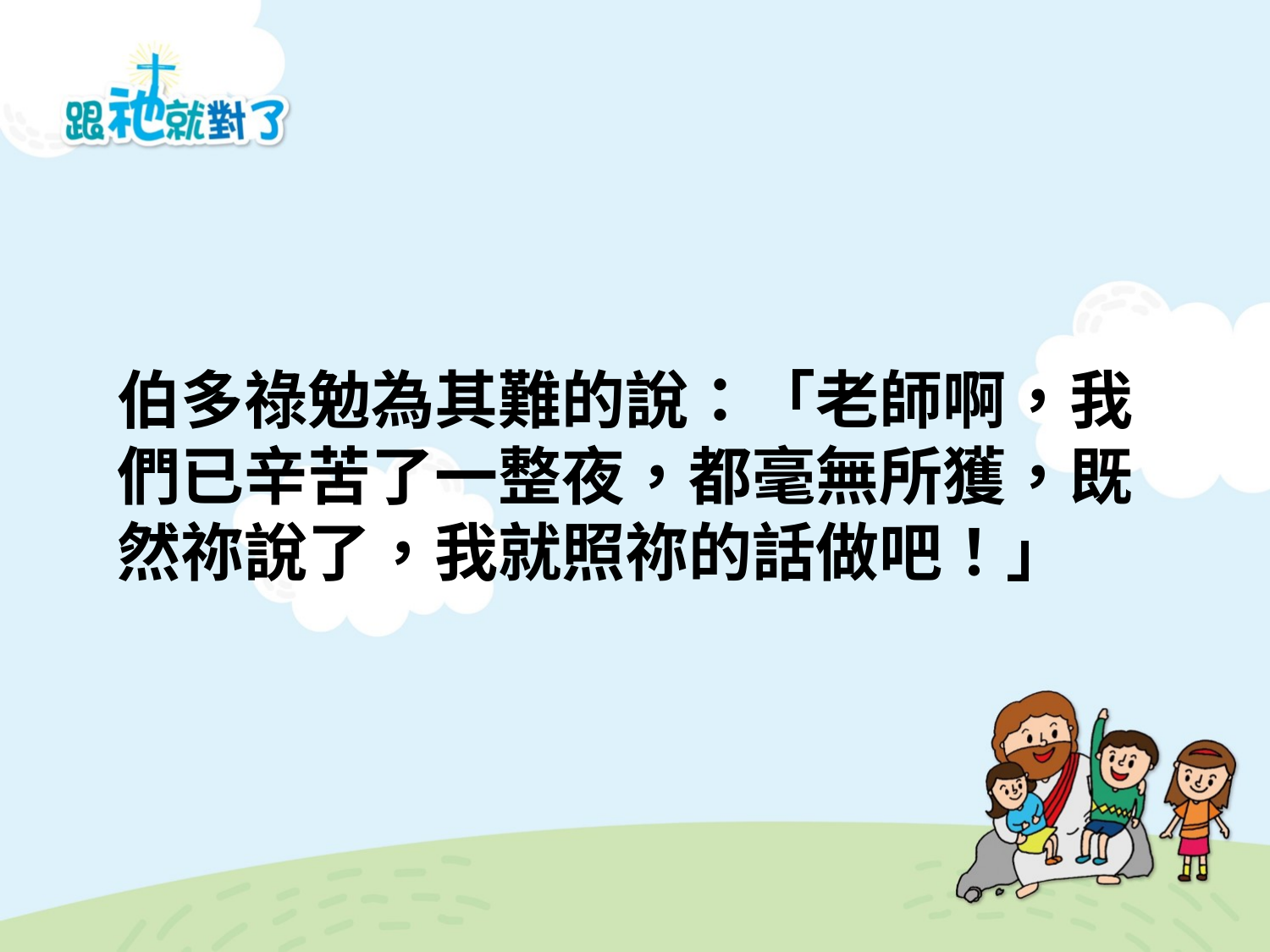

伯多祿勉為其難的說：「老師啊，我們已辛苦了一整夜，都毫無所獲，既然祢說了，我就照祢的話做吧！」